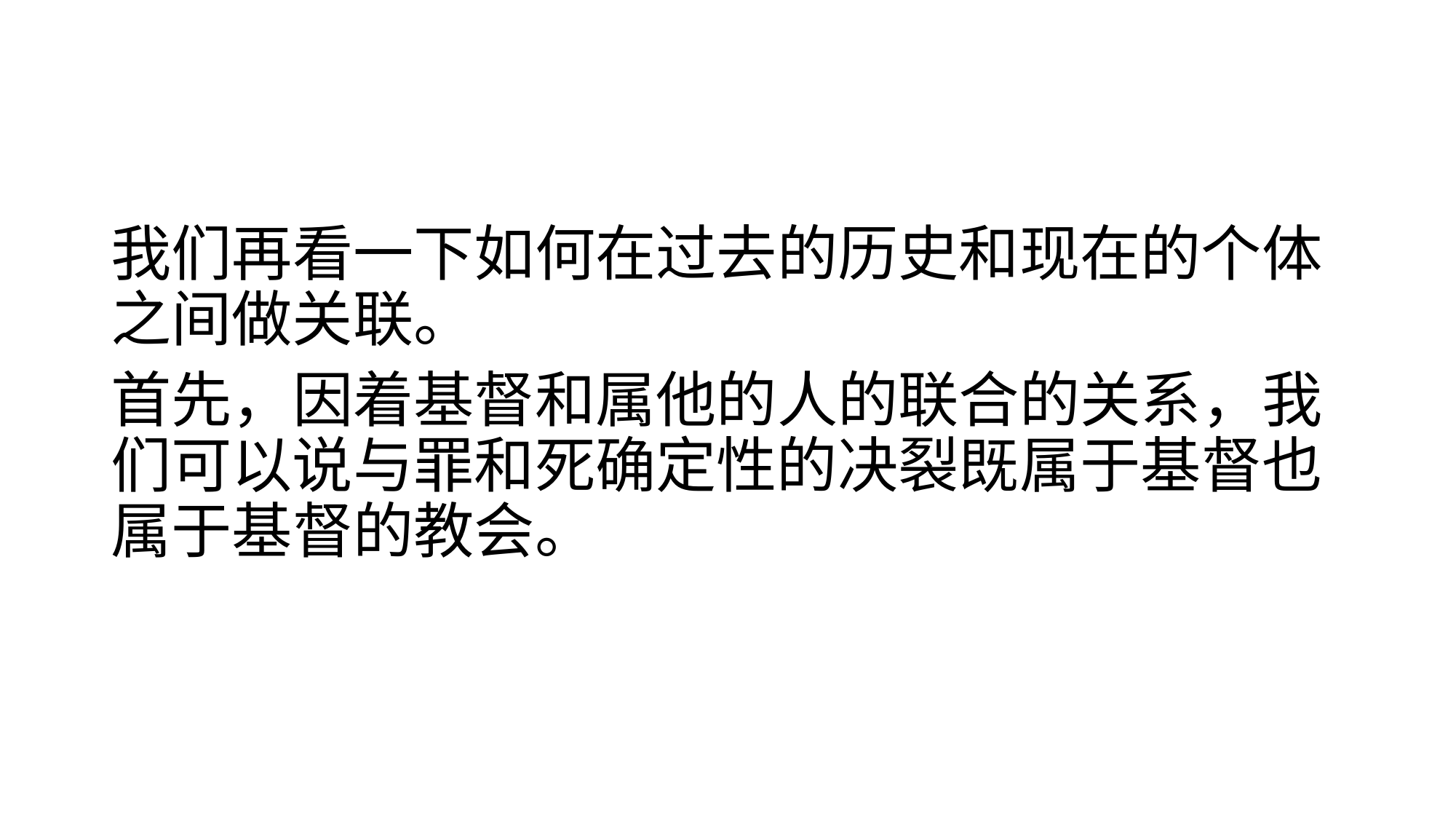

#
我们再看一下如何在过去的历史和现在的个体之间做关联。
首先，因着基督和属他的人的联合的关系，我们可以说与罪和死确定性的决裂既属于基督也属于基督的教会。